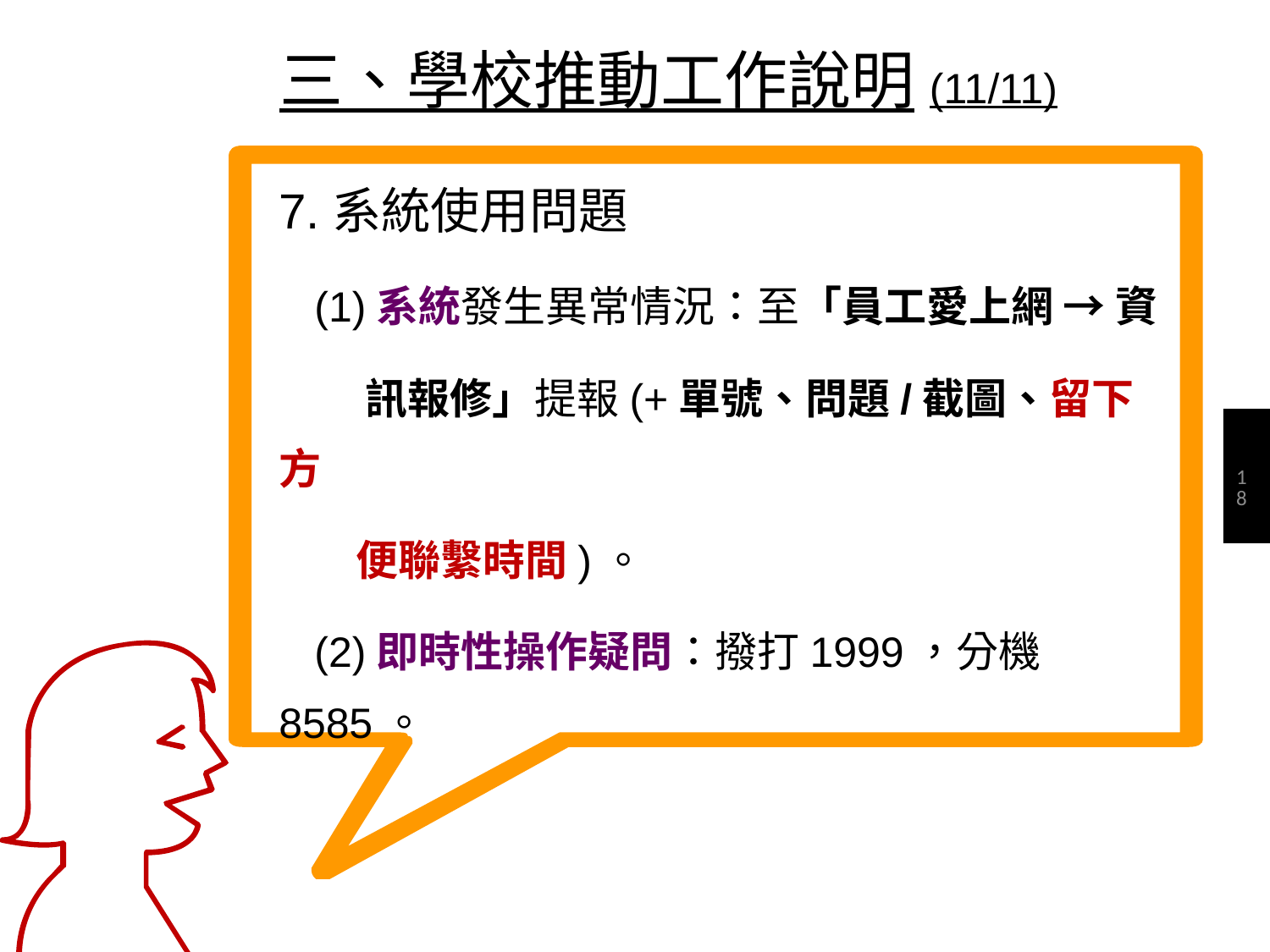

三、學校推動工作說明(11/11)

7.系統使用問題
   (1)系統發生異常情況：至「員工愛上網 → 資
        訊報修」提報(+單號、問題/截圖、留下方
       便聯繫時間)。
   (2)即時性操作疑問：撥打1999，分機8585。
18
100%